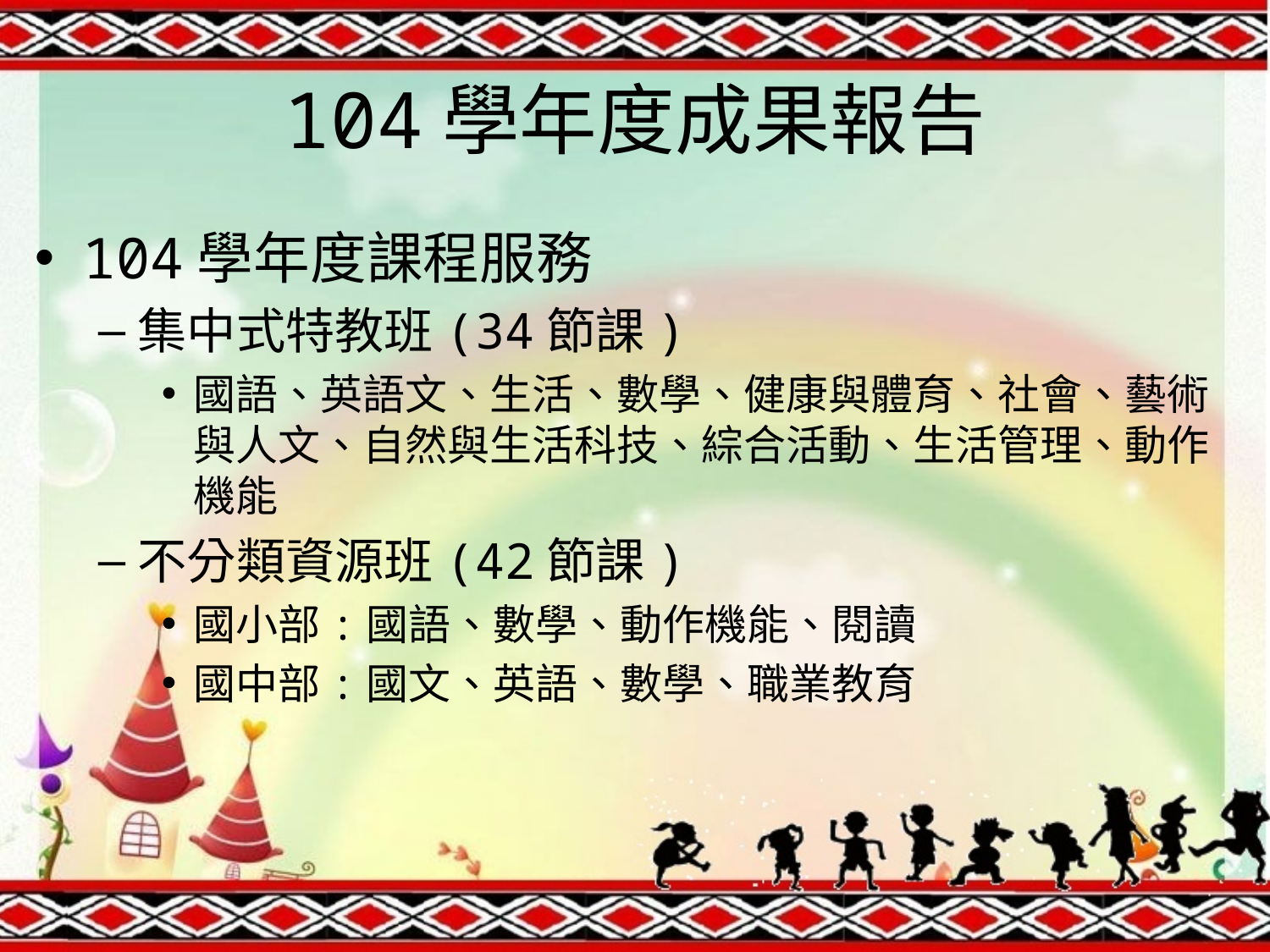

# 104學年度成果報告
104學年度課程服務
集中式特教班(34節課)
國語、英語文、生活、數學、健康與體育、社會、藝術與人文、自然與生活科技、綜合活動、生活管理、動作機能
不分類資源班(42節課)
國小部:國語、數學、動作機能、閱讀
國中部:國文、英語、數學、職業教育